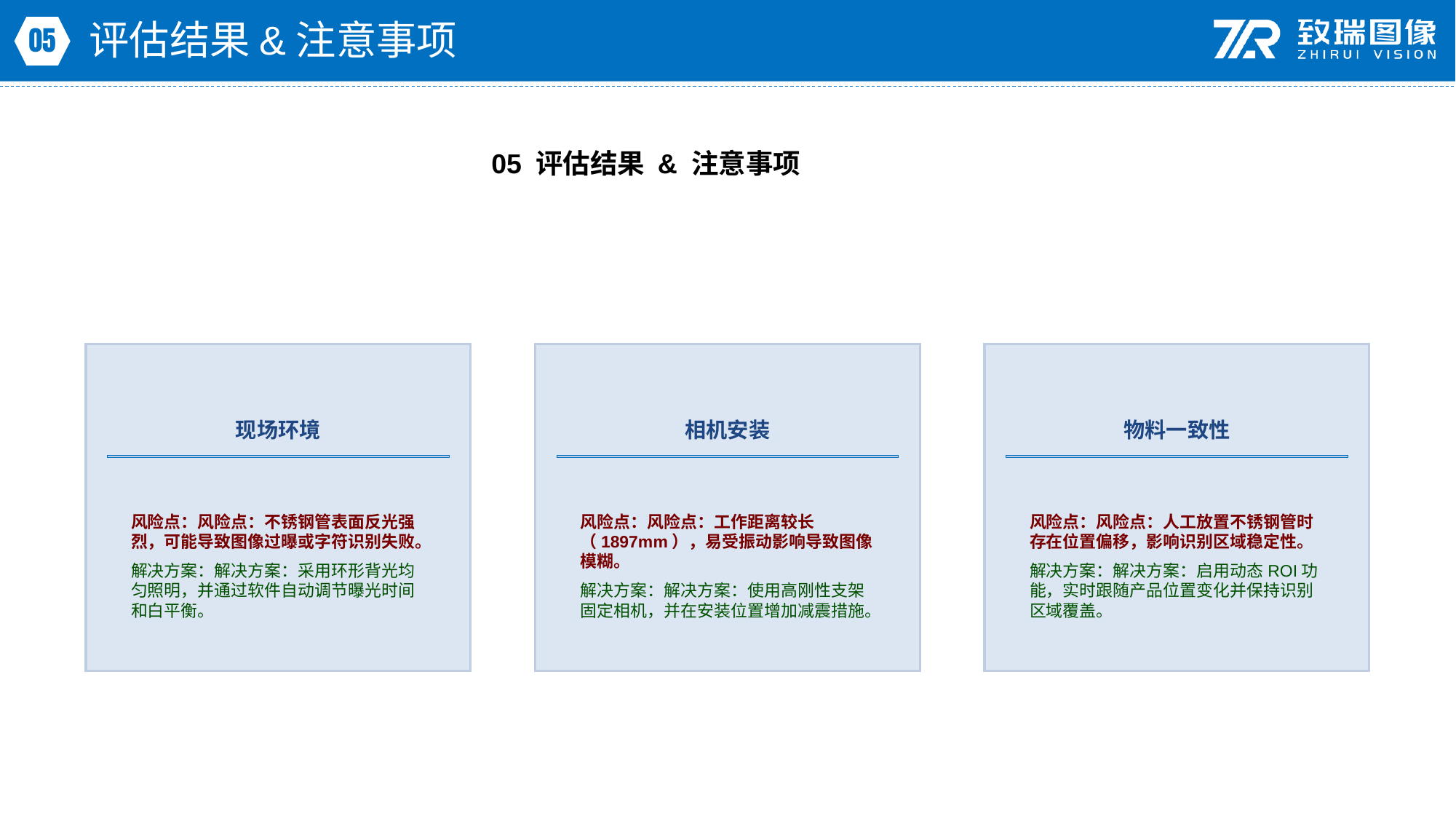

评估结果&注意事项
05

05 评估结果 & 注意事项

现场环境

相机安装

物料一致性

风险点：风险点：不锈钢管表面反光强烈，可能导致图像过曝或字符识别失败。
解决方案：解决方案：采用环形背光均匀照明，并通过软件自动调节曝光时间和白平衡。

风险点：风险点：工作距离较长（1897mm），易受振动影响导致图像模糊。
解决方案：解决方案：使用高刚性支架固定相机，并在安装位置增加减震措施。

风险点：风险点：人工放置不锈钢管时存在位置偏移，影响识别区域稳定性。
解决方案：解决方案：启用动态ROI功能，实时跟随产品位置变化并保持识别区域覆盖。